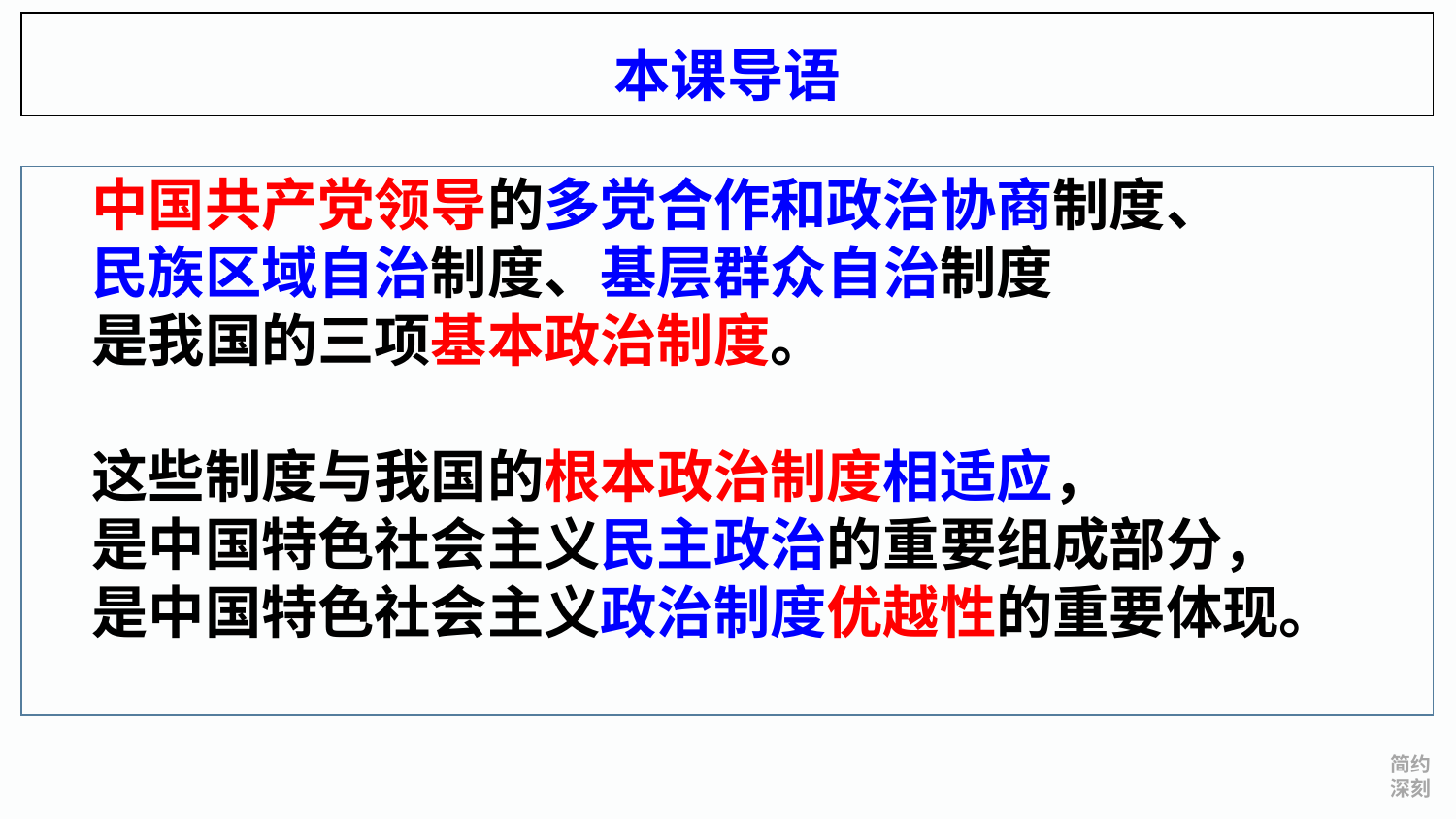

本课导语
    中国共产党领导的多党合作和政治协商制度、
    民族区域自治制度、基层群众自治制度
    是我国的三项基本政治制度。

    这些制度与我国的根本政治制度相适应，
    是中国特色社会主义民主政治的重要组成部分，
    是中国特色社会主义政治制度优越性的重要体现。